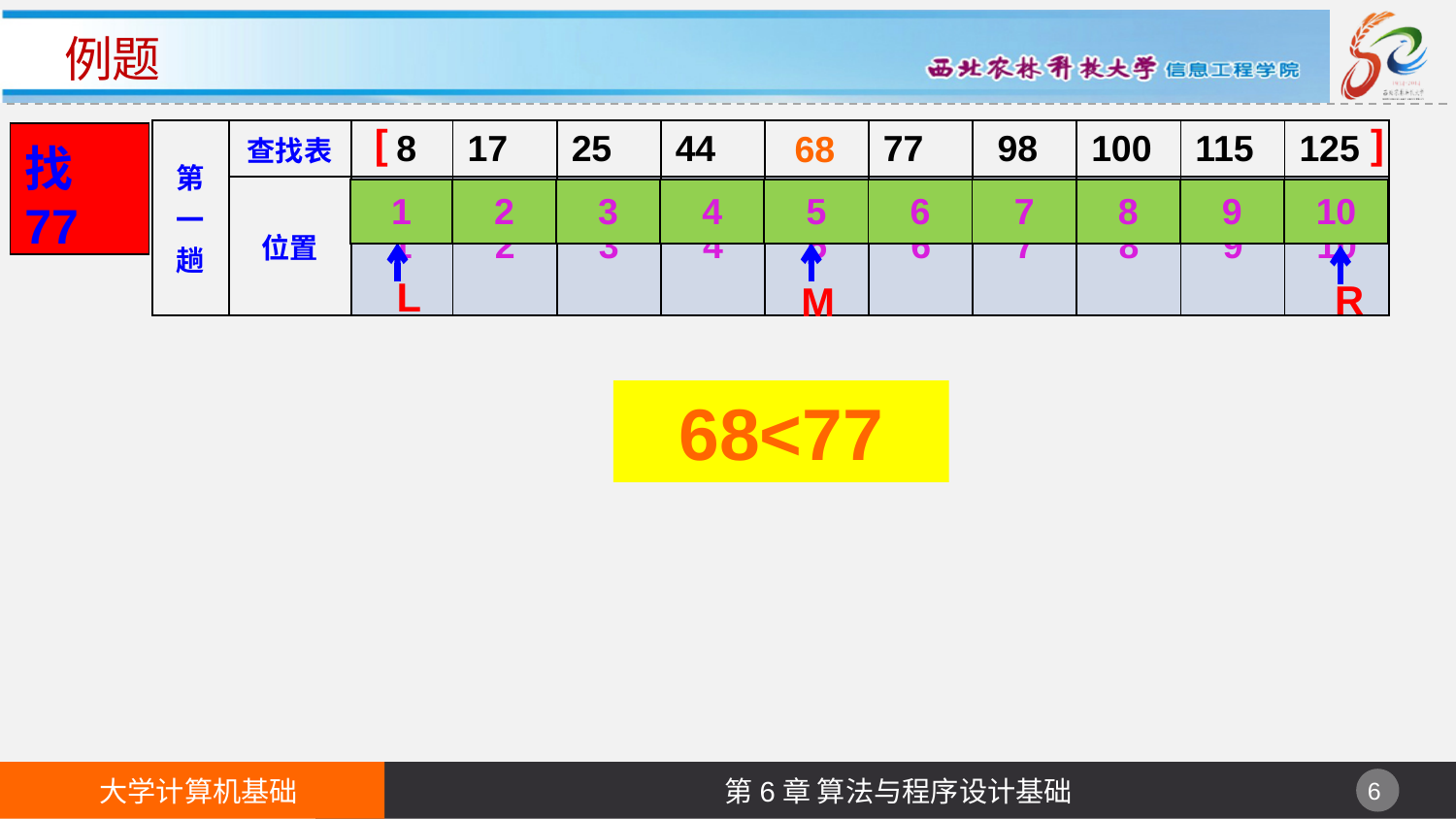

# 例题
[
]
| 第一趟 | 查找表 | 8 | 17 | 25 | 44 | 68 | 77 | 98 | 100 | 115 | 125 |
| --- | --- | --- | --- | --- | --- | --- | --- | --- | --- | --- | --- |
|  | 位置 | 1 | 2 | 3 | 4 | 5 | 6 | 7 | 8 | 9 | 10 |
| 找77 |
| --- |
68
| 1 | 2 | 3 | 4 | 5 | 6 | 7 | 8 | 9 | 10 |
| --- | --- | --- | --- | --- | --- | --- | --- | --- | --- |
L
M
R
68<77